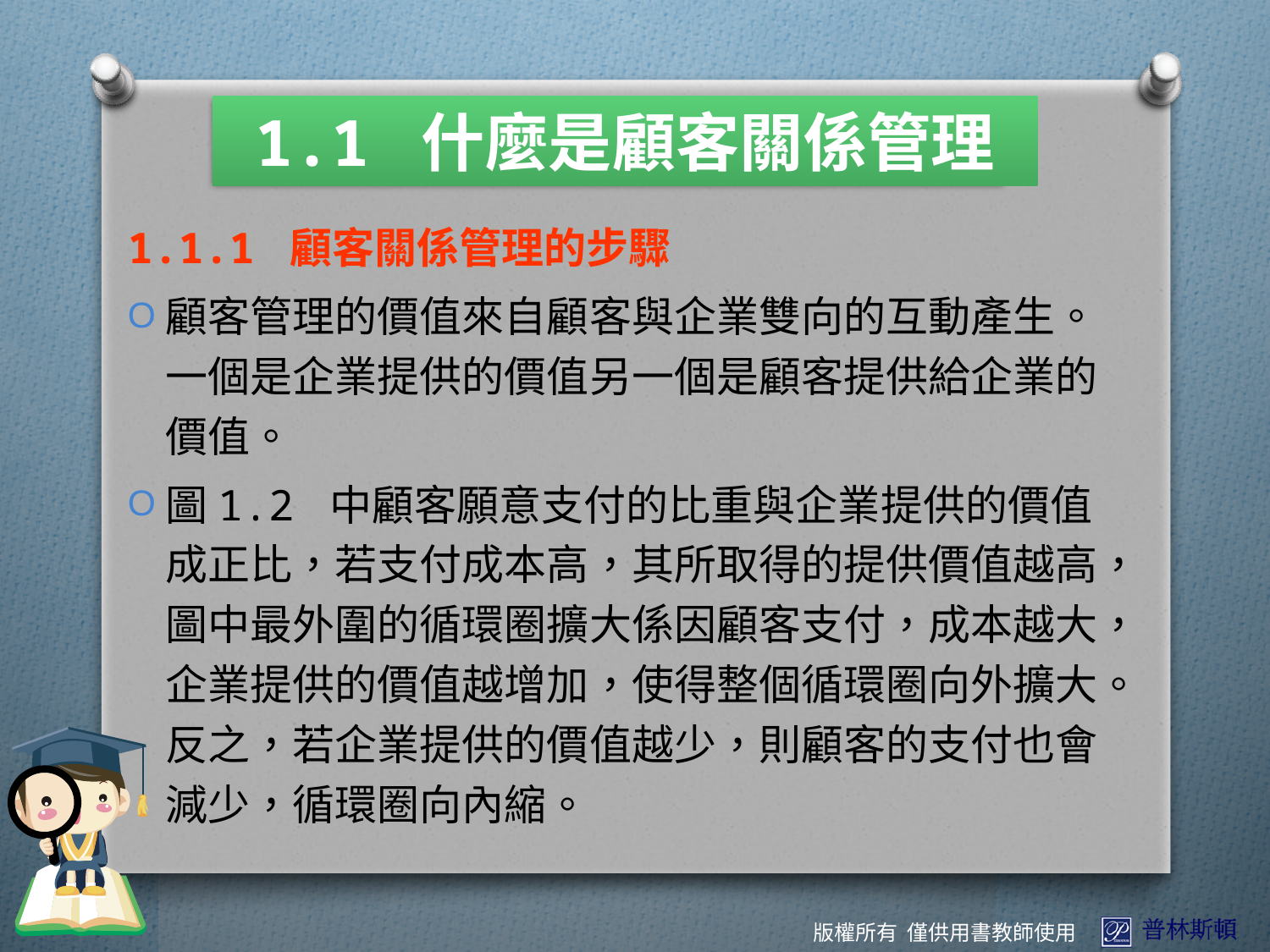

1.1 什麼是顧客關係管理
1.1.1 顧客關係管理的步驟
顧客管理的價值來自顧客與企業雙向的互動產生。一個是企業提供的價值另一個是顧客提供給企業的價值。
圖1.2 中顧客願意支付的比重與企業提供的價值成正比，若支付成本高，其所取得的提供價值越高，圖中最外圍的循環圈擴大係因顧客支付，成本越大，企業提供的價值越增加，使得整個循環圈向外擴大。反之，若企業提供的價值越少，則顧客的支付也會減少，循環圈向內縮。